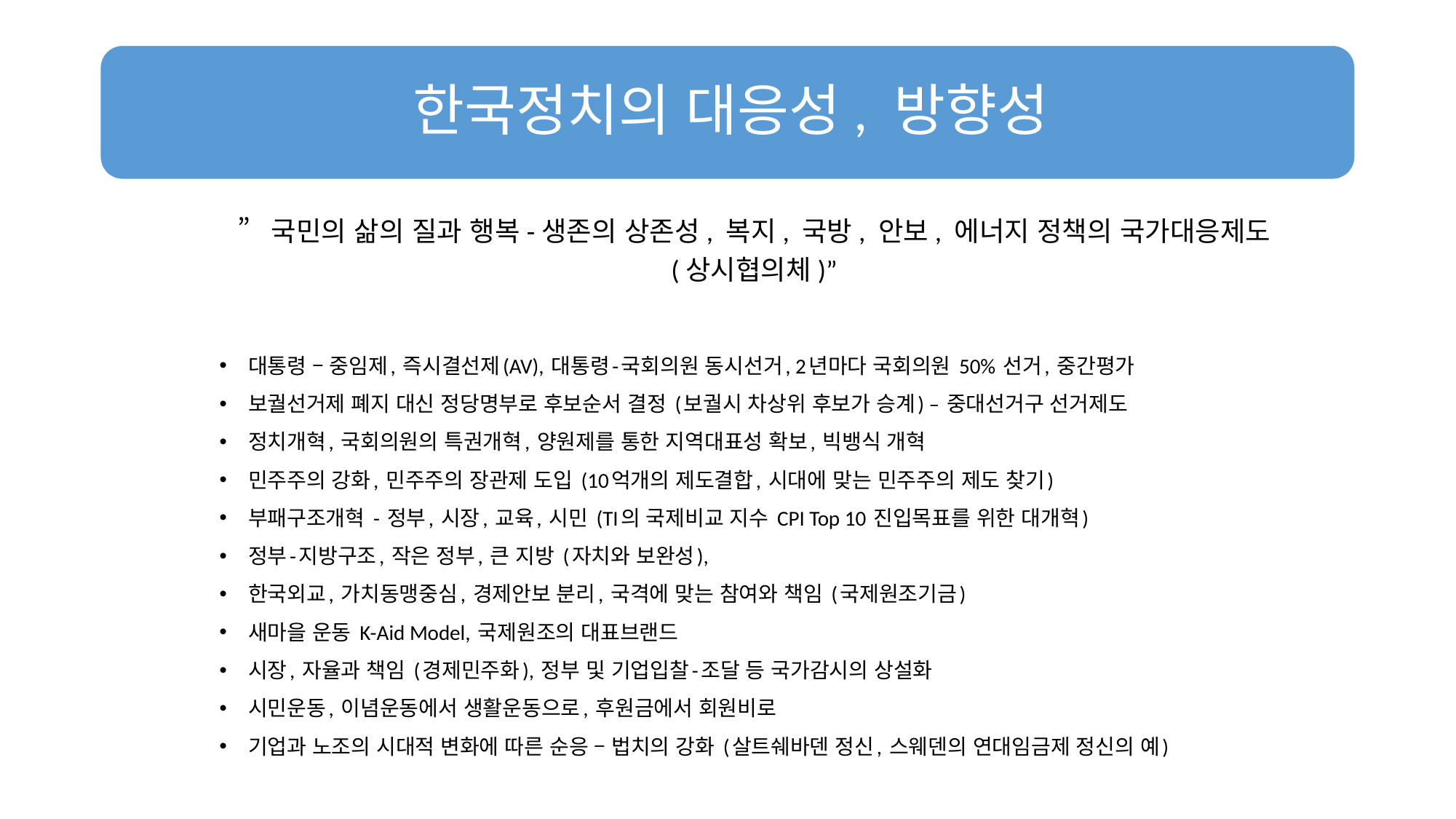

한국정치의 대응성, 방향성
”국민의 삶의 질과 행복-생존의 상존성, 복지, 국방, 안보, 에너지 정책의 국가대응제도 (상시협의체)”
대통령 – 중임제, 즉시결선제(AV), 대통령-국회의원 동시선거, 2년마다 국회의원 50% 선거, 중간평가
보궐선거제 폐지 대신 정당명부로 후보순서 결정 (보궐시 차상위 후보가 승계) – 중대선거구 선거제도
정치개혁, 국회의원의 특권개혁, 양원제를 통한 지역대표성 확보, 빅뱅식 개혁
민주주의 강화, 민주주의 장관제 도입 (10억개의 제도결합, 시대에 맞는 민주주의 제도 찾기)
부패구조개혁 - 정부, 시장, 교육, 시민 (TI의 국제비교 지수 CPI Top 10 진입목표를 위한 대개혁)
정부-지방구조, 작은 정부, 큰 지방 (자치와 보완성),
한국외교, 가치동맹중심, 경제안보 분리, 국격에 맞는 참여와 책임 (국제원조기금)
새마을 운동 K-Aid Model, 국제원조의 대표브랜드
시장, 자율과 책임 (경제민주화), 정부 및 기업입찰-조달 등 국가감시의 상설화
시민운동, 이념운동에서 생활운동으로, 후원금에서 회원비로
기업과 노조의 시대적 변화에 따른 순응 – 법치의 강화 (살트쉐바덴 정신, 스웨덴의 연대임금제 정신의 예)